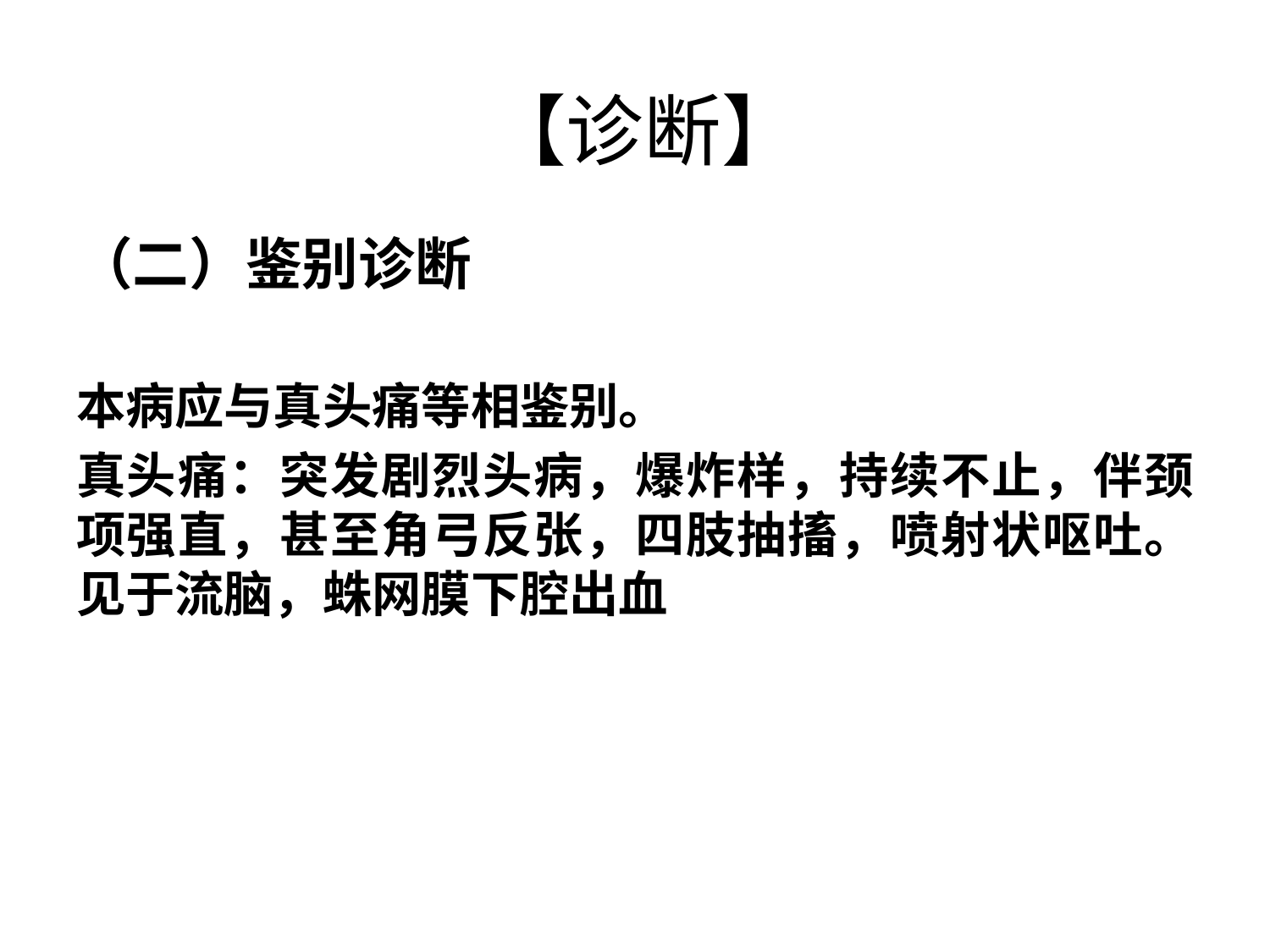

# 【诊断】
（二）鉴别诊断

本病应与真头痛等相鉴别。
真头痛：突发剧烈头病，爆炸样，持续不止，伴颈项强直，甚至角弓反张，四肢抽搐，喷射状呕吐。见于流脑，蛛网膜下腔出血